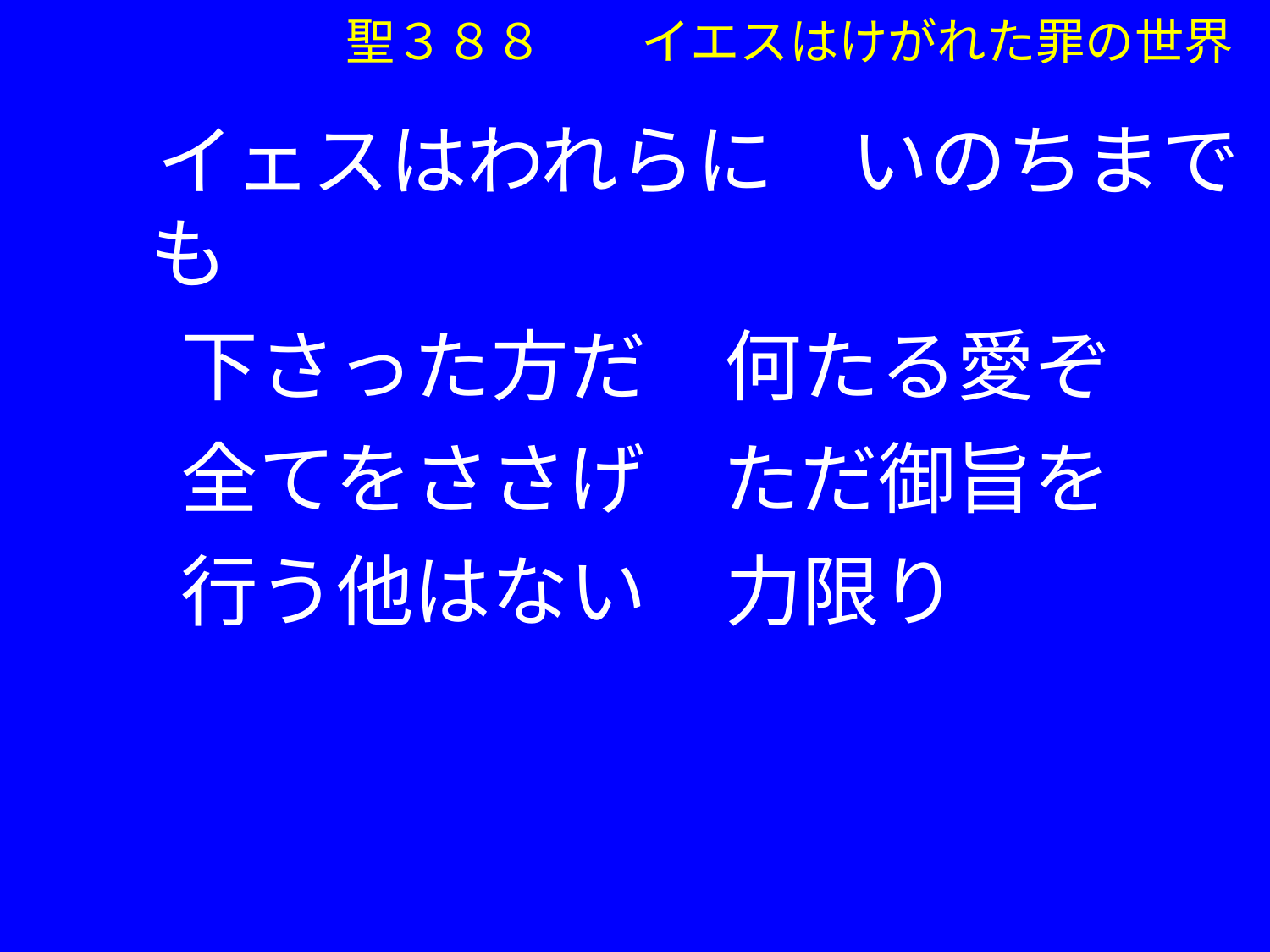

イェスはわれらに　いのちまでも
　下さった方だ　何たる愛ぞ
　全てをささげ　ただ御旨を
　行う他はない　力限り

聖３８８　　イエスはけがれた罪の世界